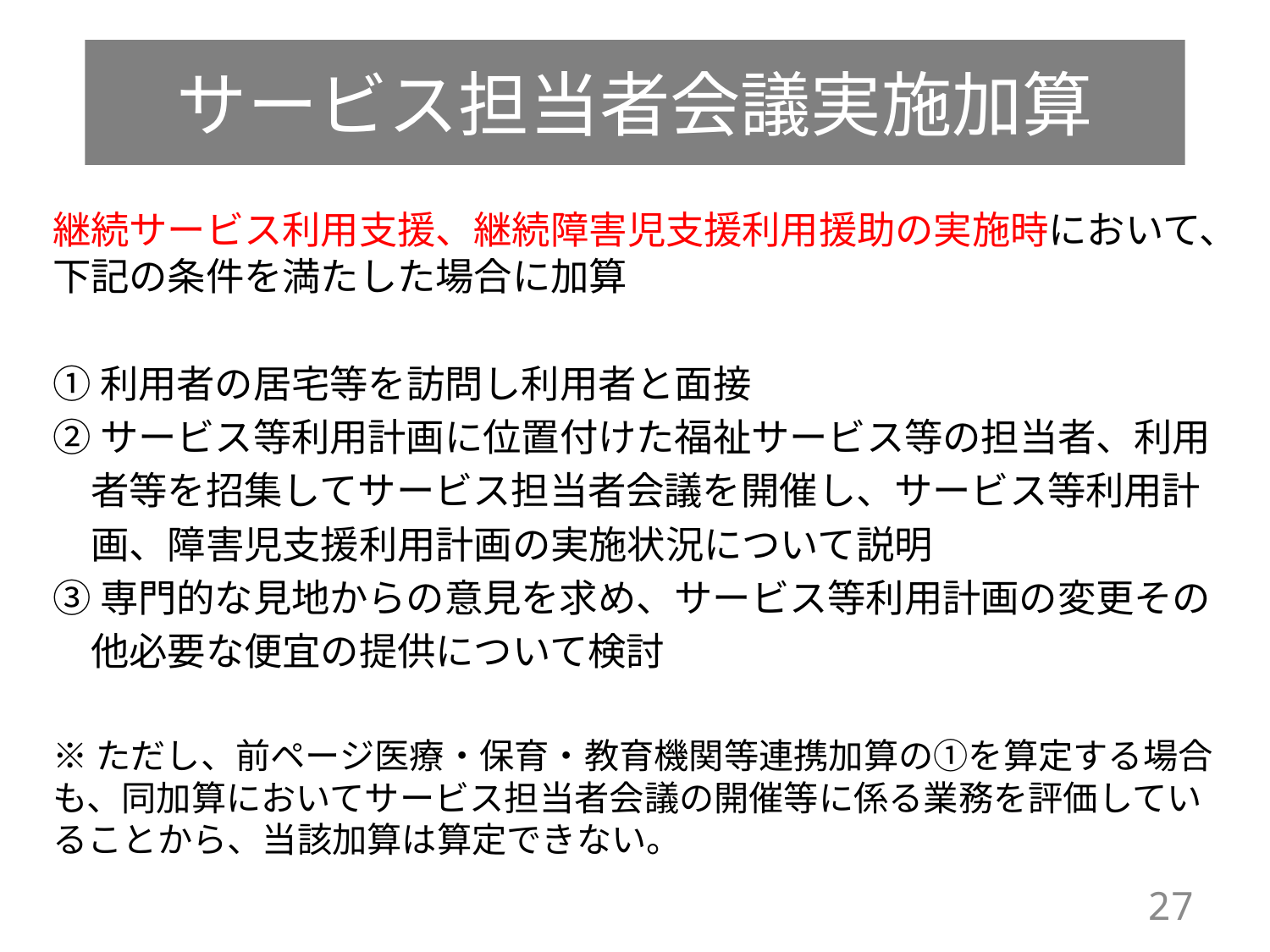

# サービス担当者会議実施加算
継続サービス利用支援、継続障害児支援利用援助の実施時において、下記の条件を満たした場合に加算

①利用者の居宅等を訪問し利用者と面接
②サービス等利用計画に位置付けた福祉サービス等の担当者、利用
　者等を招集してサービス担当者会議を開催し、サービス等利用計
　画、障害児支援利用計画の実施状況について説明
③専門的な見地からの意見を求め、サービス等利用計画の変更その
　他必要な便宜の提供について検討

※ただし、前ページ医療・保育・教育機関等連携加算の①を算定する場合も、同加算においてサービス担当者会議の開催等に係る業務を評価していることから、当該加算は算定できない。
27